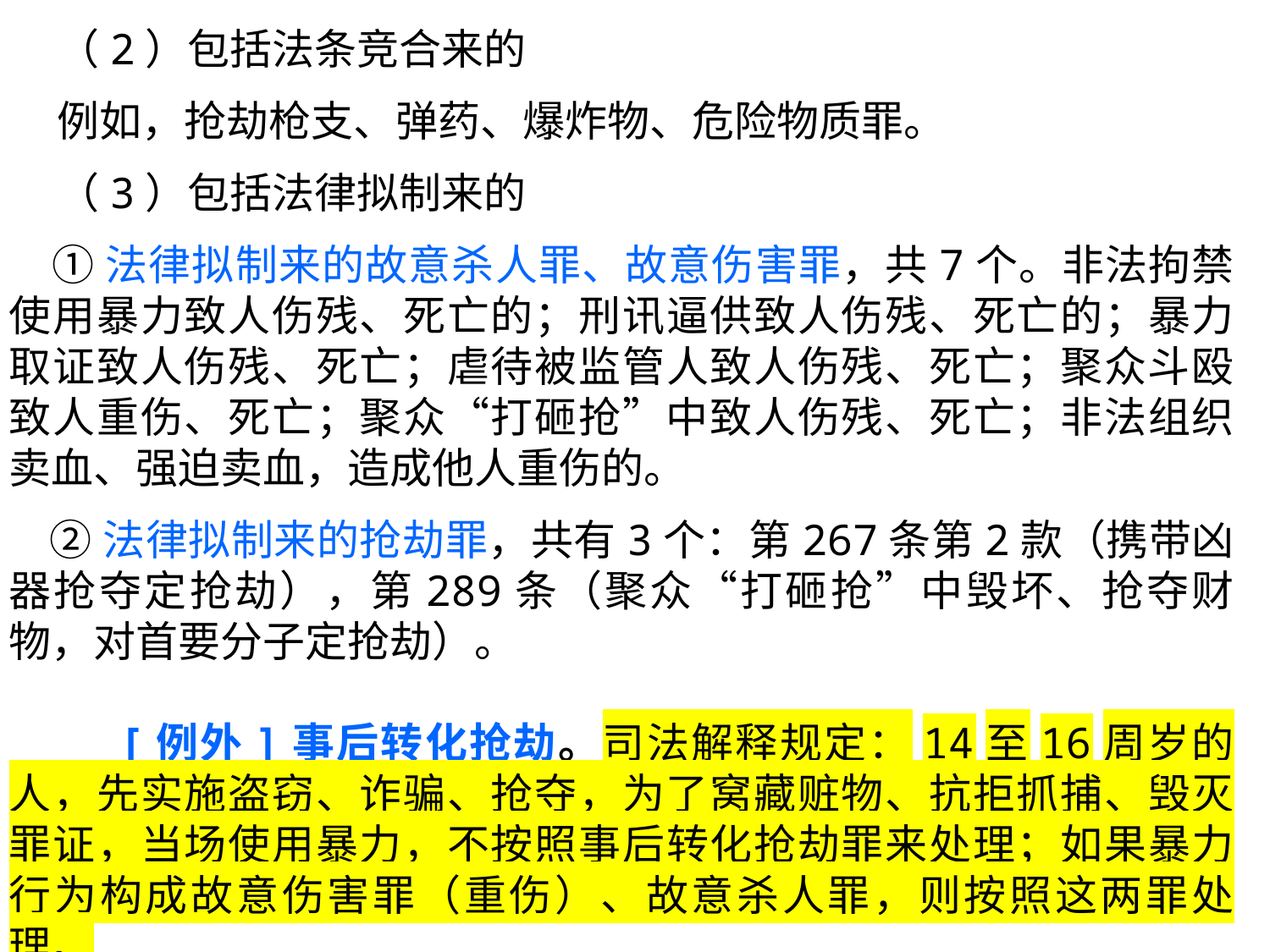

（2）包括法条竞合来的

    例如，抢劫枪支、弹药、爆炸物、危险物质罪。

    （3）包括法律拟制来的

    ①法律拟制来的故意杀人罪、故意伤害罪，共7个。非法拘禁使用暴力致人伤残、死亡的；刑讯逼供致人伤残、死亡的；暴力取证致人伤残、死亡；虐待被监管人致人伤残、死亡；聚众斗殴致人重伤、死亡；聚众“打砸抢”中致人伤残、死亡；非法组织卖血、强迫卖血，造成他人重伤的。

    ②法律拟制来的抢劫罪，共有3个：第267条第2款（携带凶器抢夺定抢劫），第289条（聚众“打砸抢”中毁坏、抢夺财物，对首要分子定抢劫）。

    [例外]事后转化抢劫。司法解释规定：14至16周岁的人，先实施盗窃、诈骗、抢夺，为了窝藏赃物、抗拒抓捕、毁灭罪证，当场使用暴力，不按照事后转化抢劫罪来处理；如果暴力行为构成故意伤害罪（重伤）、故意杀人罪，则按照这两罪处理。